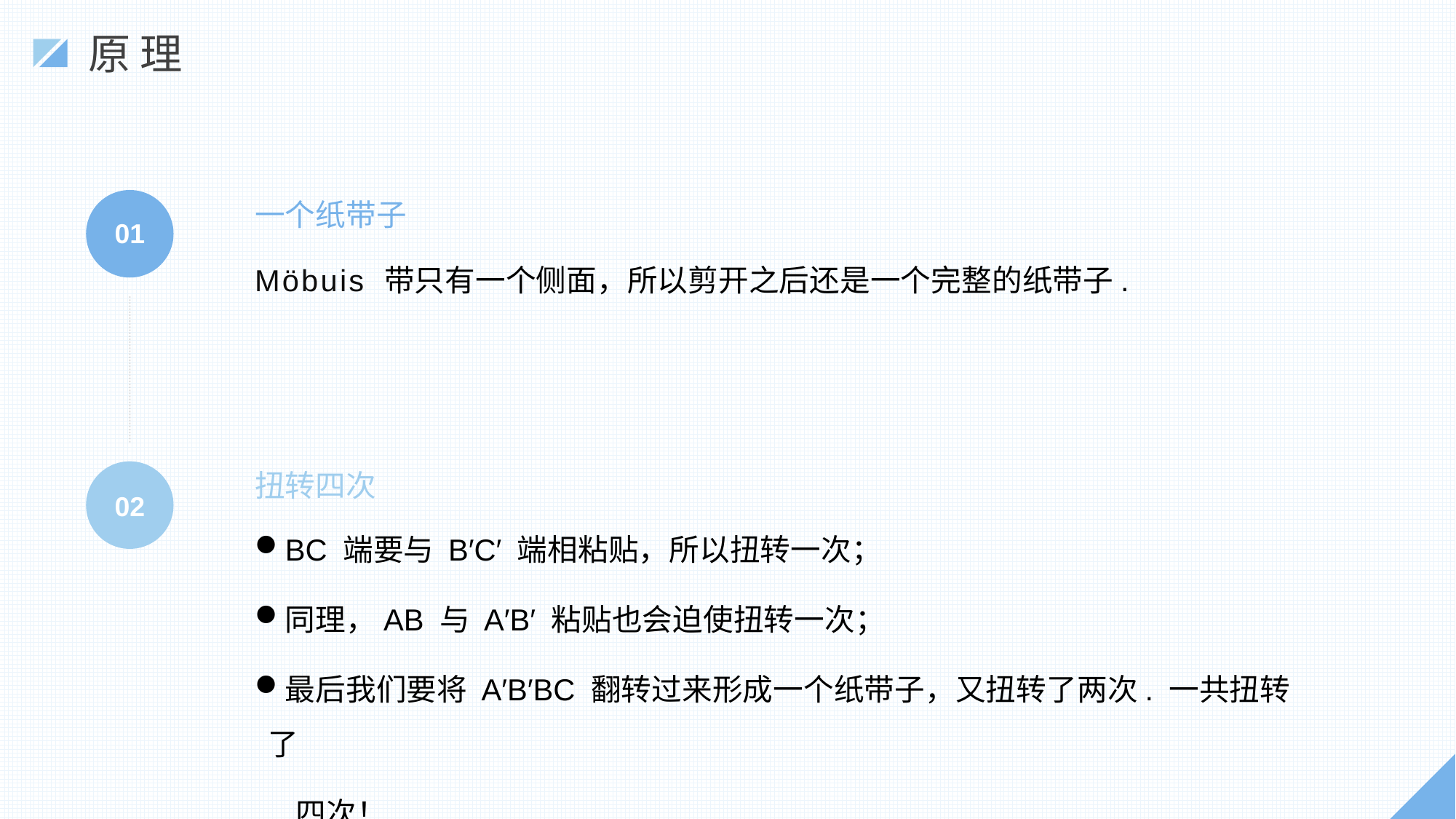

原理

01
一个纸带子
Möbuis 带只有一个侧面，所以剪开之后还是一个完整的纸带子.

02
扭转四次
BC 端要与 B′C′ 端相粘贴，所以扭转一次；
同理，AB 与 A′B′ 粘贴也会迫使扭转一次；
最后我们要将 A′B′BC 翻转过来形成一个纸带子，又扭转了两次. 一共扭转了
     四次！